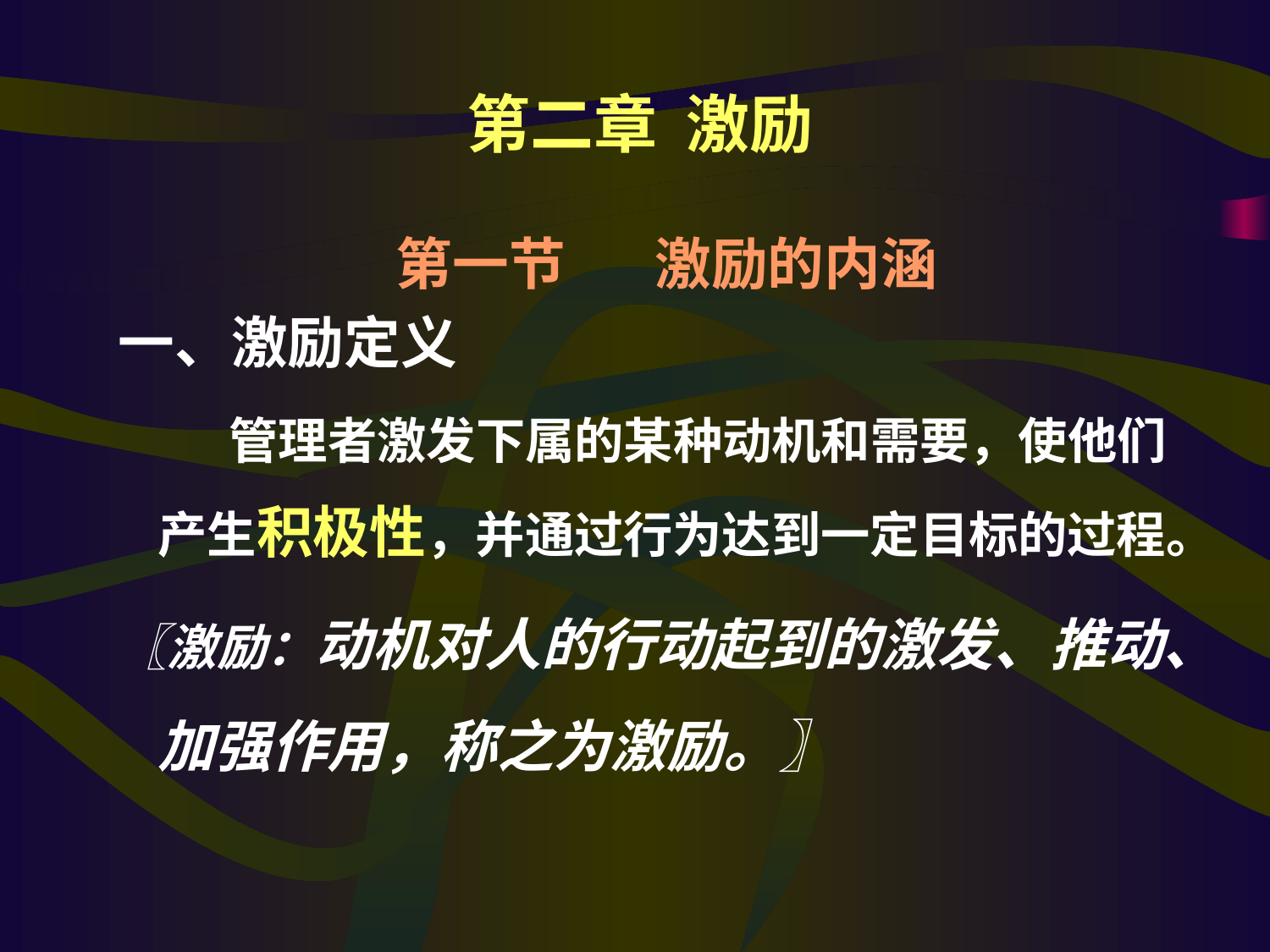

第二章  激励
第一节       激励的内涵
一、激励定义
         管理者激发下属的某种动机和需要，使他们产生积极性，并通过行为达到一定目标的过程。
〖激励：动机对人的行动起到的激发、推动、加强作用，称之为激励。〗
#